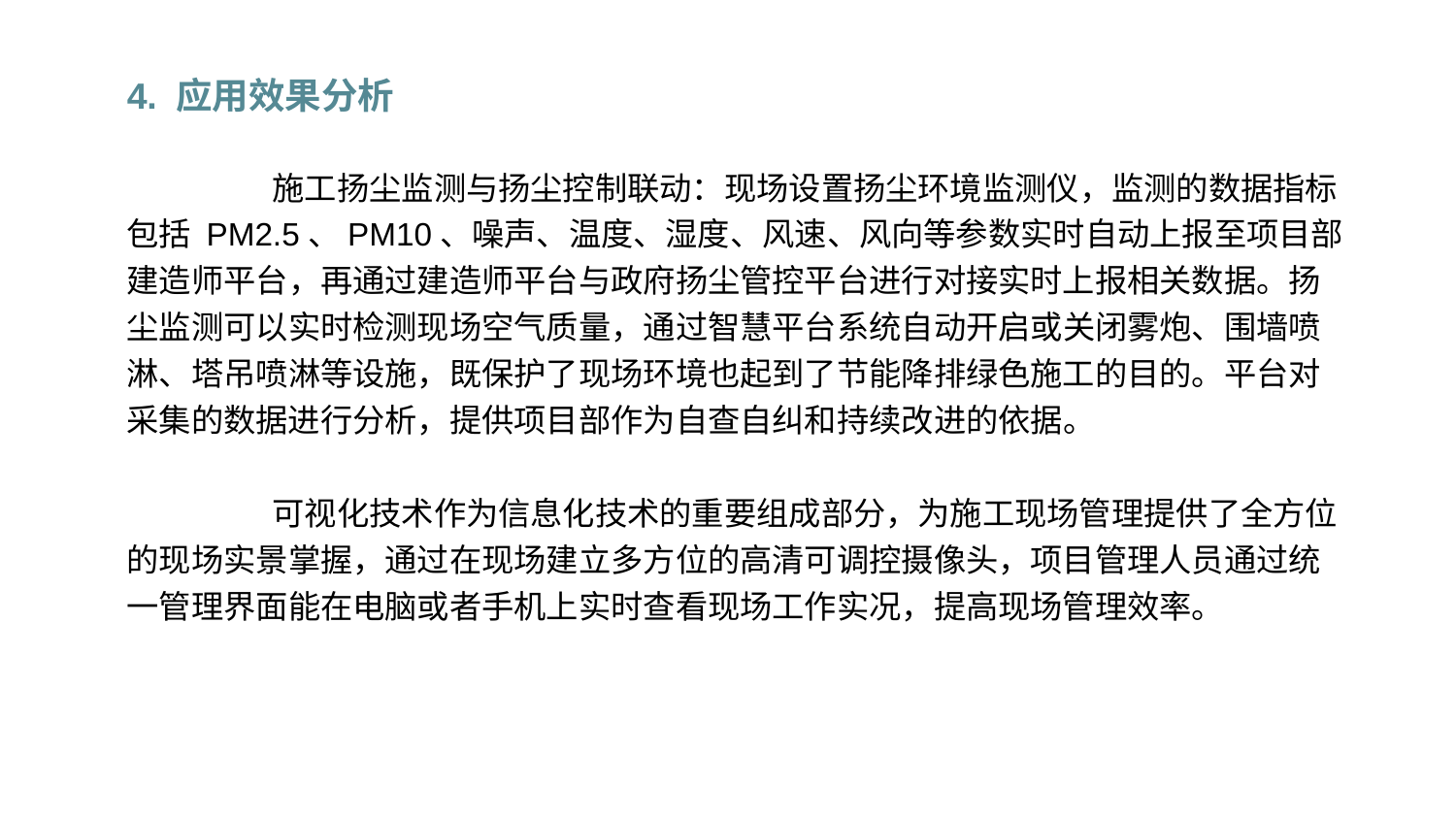

4. 应用效果分析

	施工扬尘监测与扬尘控制联动：现场设置扬尘环境监测仪，监测的数据指标包括 PM2.5、PM10、噪声、温度、湿度、风速、风向等参数实时自动上报至项目部建造师平台，再通过建造师平台与政府扬尘管控平台进行对接实时上报相关数据。扬尘监测可以实时检测现场空气质量，通过智慧平台系统自动开启或关闭雾炮、围墙喷淋、塔吊喷淋等设施，既保护了现场环境也起到了节能降排绿色施工的目的。平台对采集的数据进行分析，提供项目部作为自查自纠和持续改进的依据。

	可视化技术作为信息化技术的重要组成部分，为施工现场管理提供了全方位的现场实景掌握，通过在现场建立多方位的高清可调控摄像头，项目管理人员通过统一管理界面能在电脑或者手机上实时查看现场工作实况，提高现场管理效率。